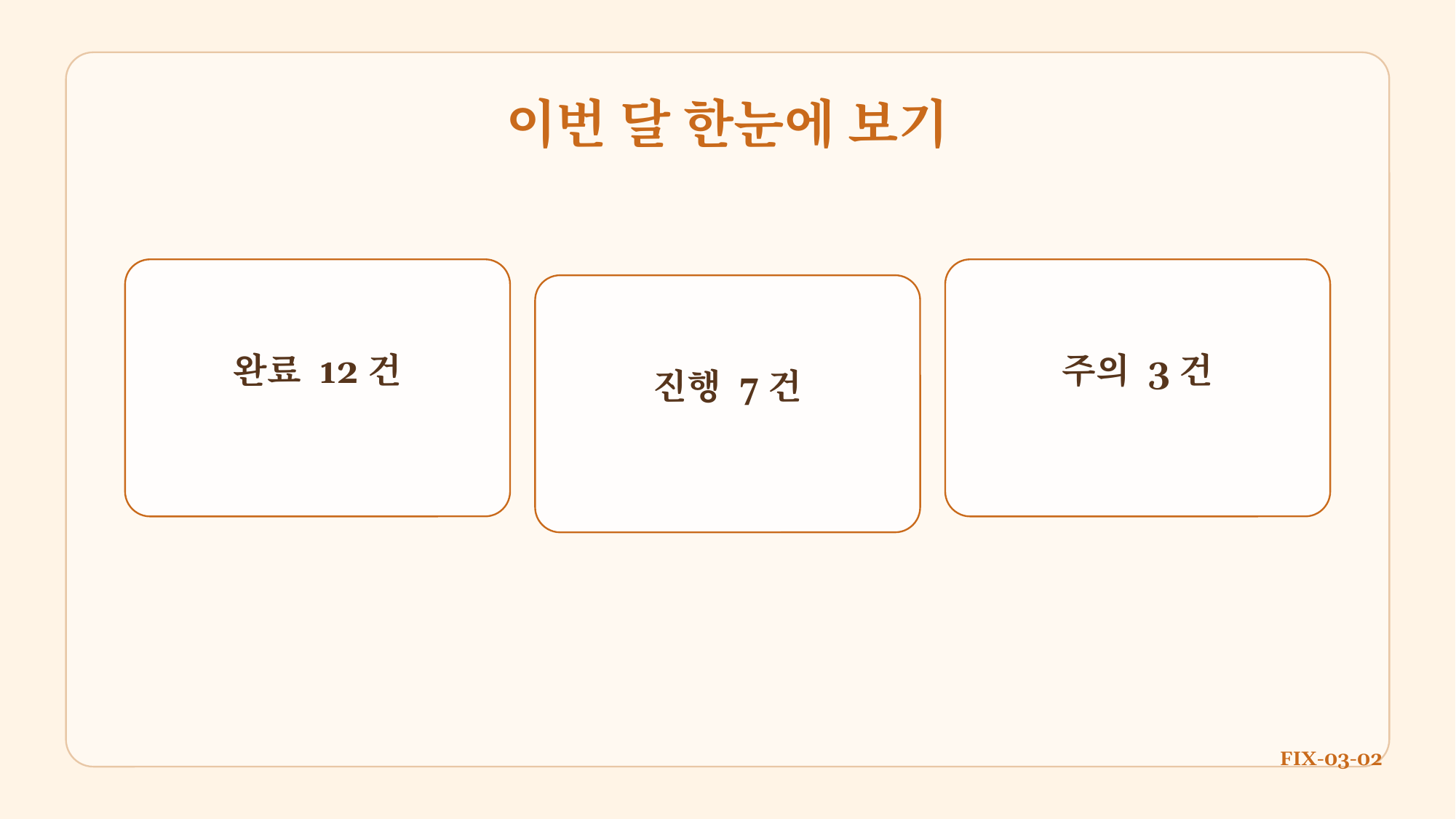

이번 달 한눈에 보기

완료 12건
주의 3건
진행 7건
FIX-03-02